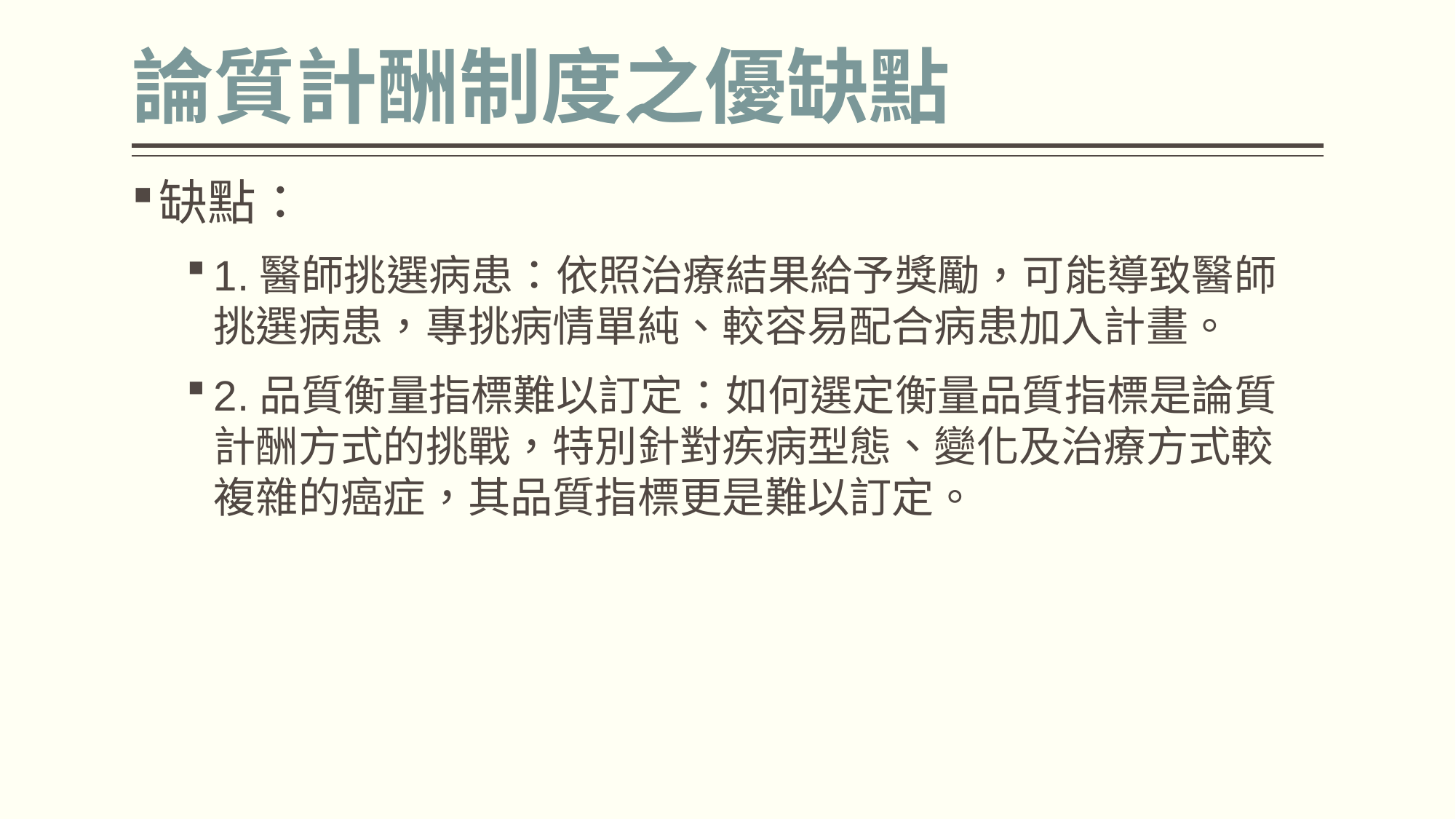

# 論質計酬制度之優缺點
缺點：
1.醫師挑選病患：依照治療結果給予獎勵，可能導致醫師挑選病患，專挑病情單純、較容易配合病患加入計畫。
2.品質衡量指標難以訂定：如何選定衡量品質指標是論質計酬方式的挑戰，特別針對疾病型態、變化及治療方式較複雜的癌症，其品質指標更是難以訂定。